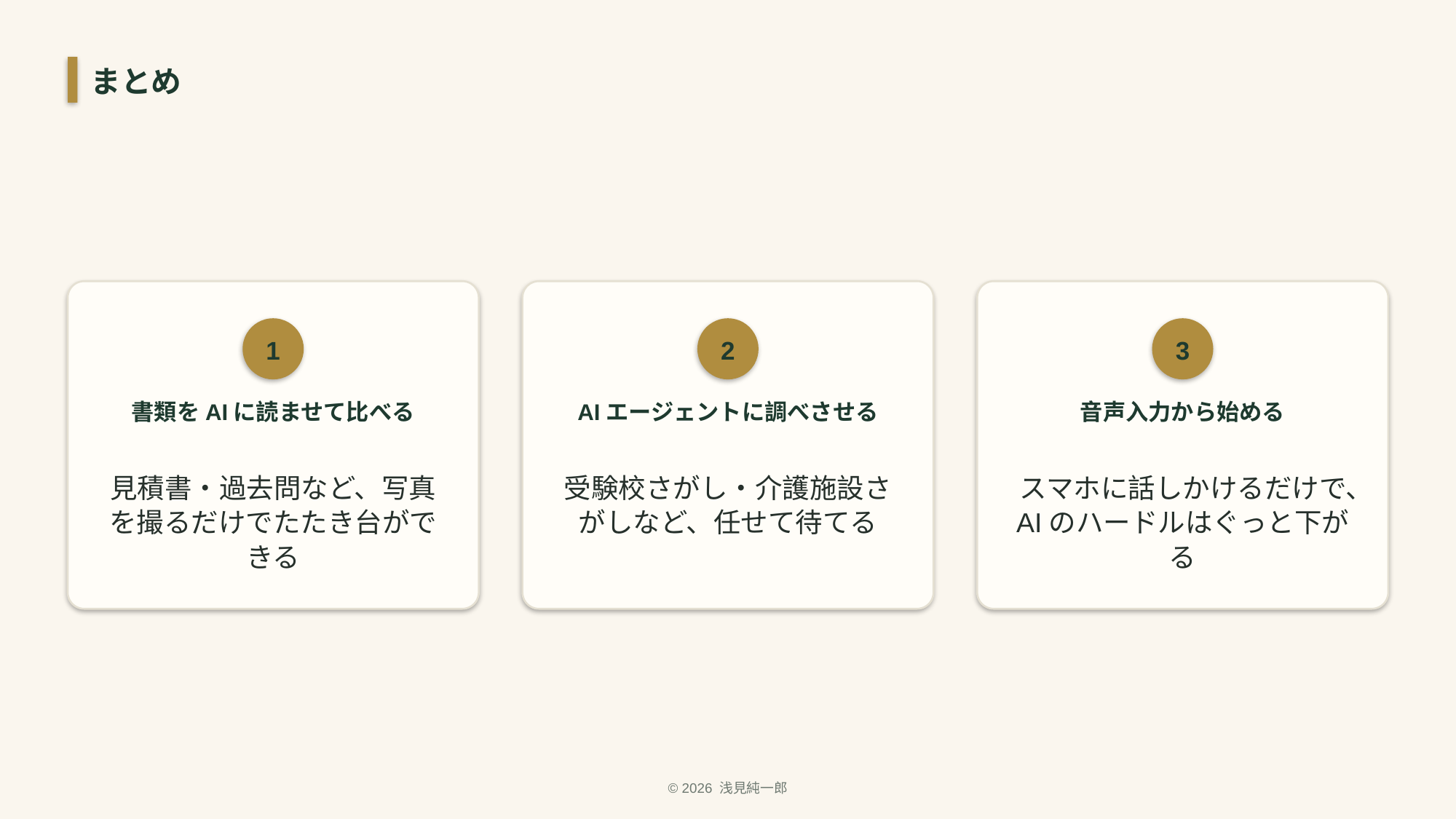

まとめ

1

2

3
書類をAIに読ませて比べる
AIエージェントに調べさせる
音声入力から始める
見積書・過去問など、写真を撮るだけでたたき台ができる
受験校さがし・介護施設さがしなど、任せて待てる
スマホに話しかけるだけで、AIのハードルはぐっと下がる
© 2026 浅見純一郎